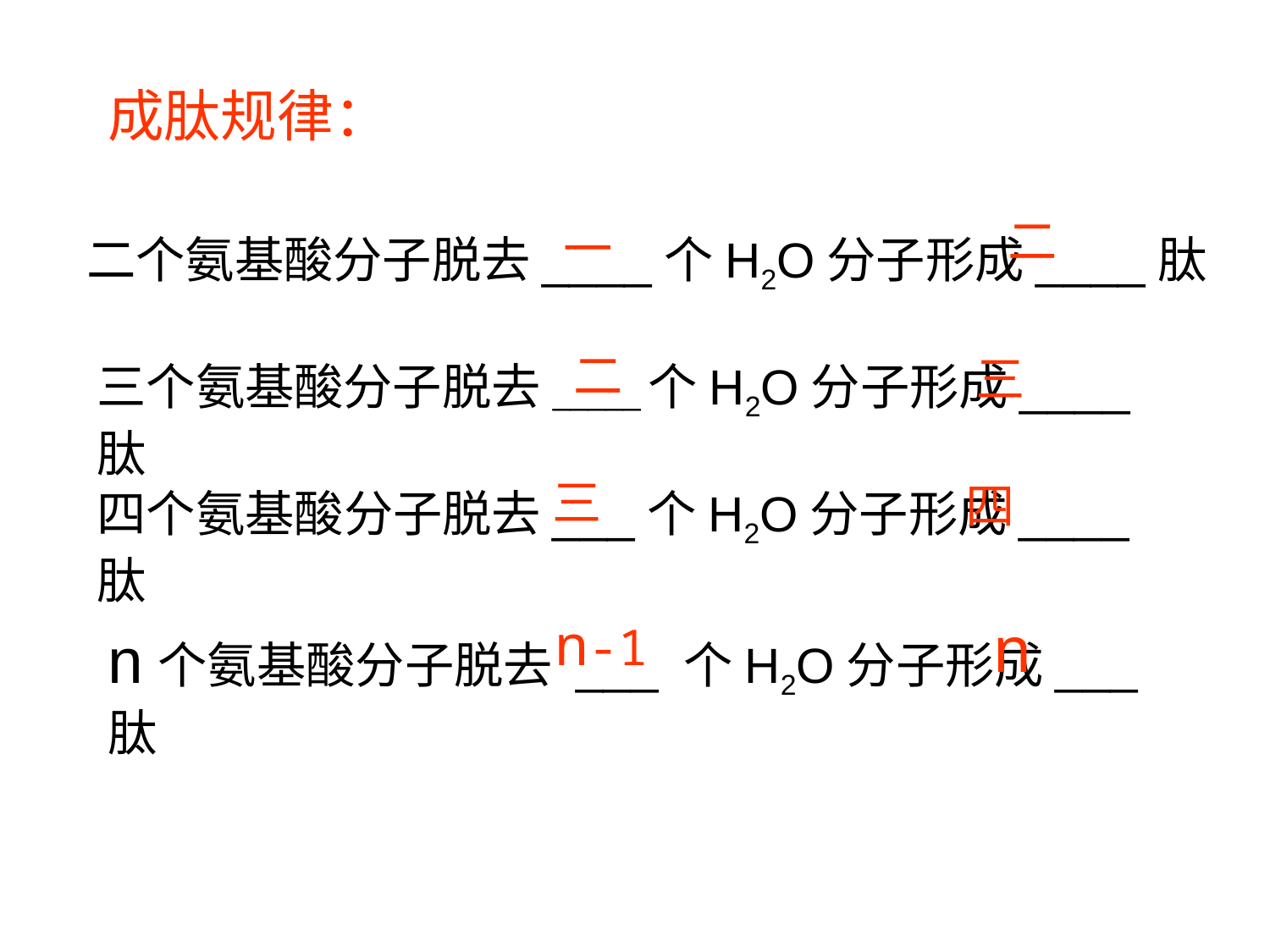

成肽规律：
二
一
二个氨基酸分子脱去____个H2O分子形成____肽
二
三
三个氨基酸分子脱去_____个H2O分子形成____肽
三
四
四个氨基酸分子脱去___个H2O分子形成____肽
n-1
n
n个氨基酸分子脱去 ___ 个H2O分子形成___肽